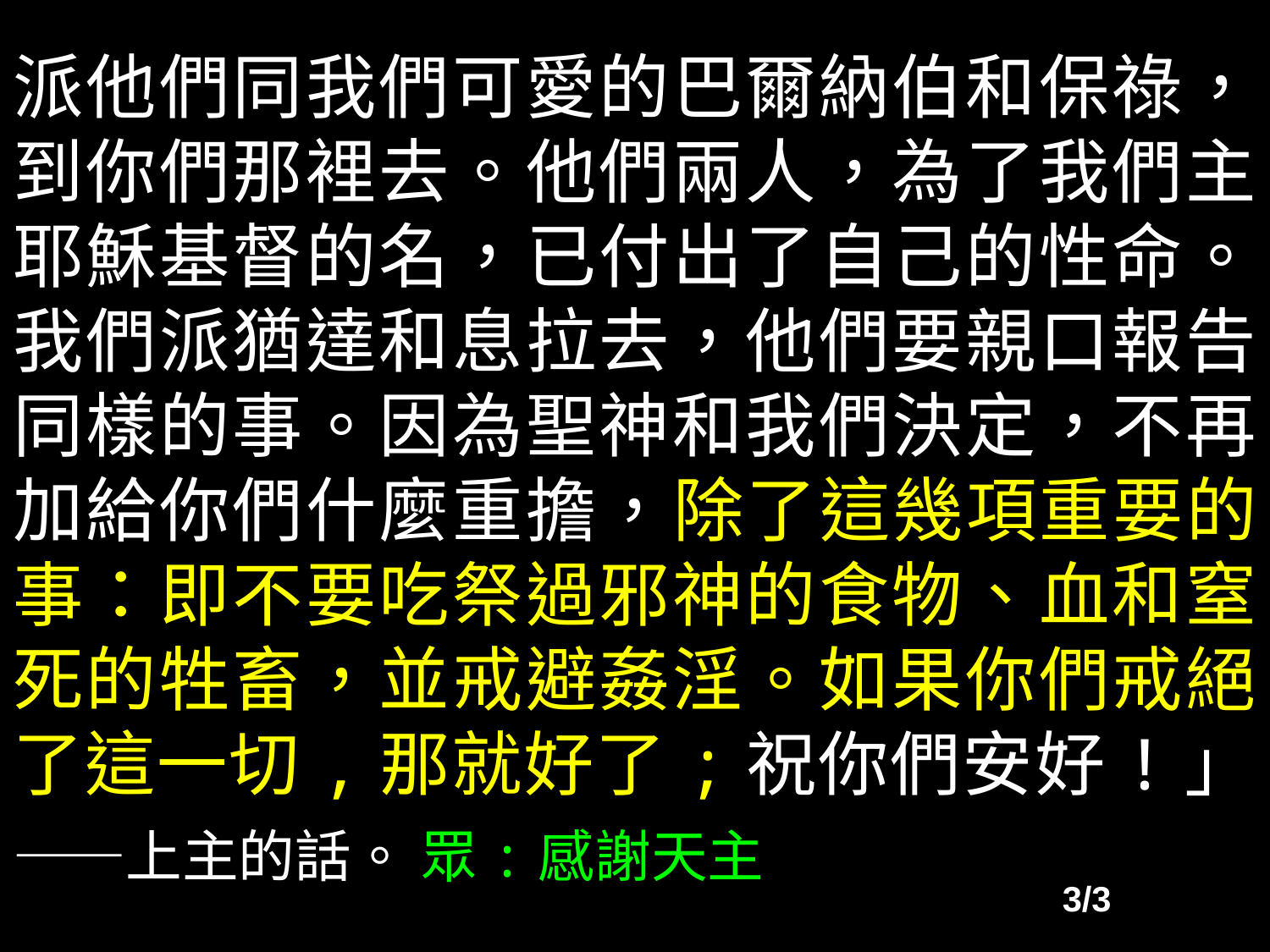

派他們同我們可愛的巴爾納伯和保祿，到你們那裡去。他們兩人，為了我們主耶穌基督的名，已付出了自己的性命。我們派猶達和息拉去，他們要親口報告同樣的事。因為聖神和我們決定，不再加給你們什麼重擔，除了這幾項重要的事：即不要吃祭過邪神的食物、血和窒死的牲畜，並戒避姦淫。如果你們戒絕了這一切,那就好了;祝你們安好!」
——上主的話。 眾:感謝天主

3/3